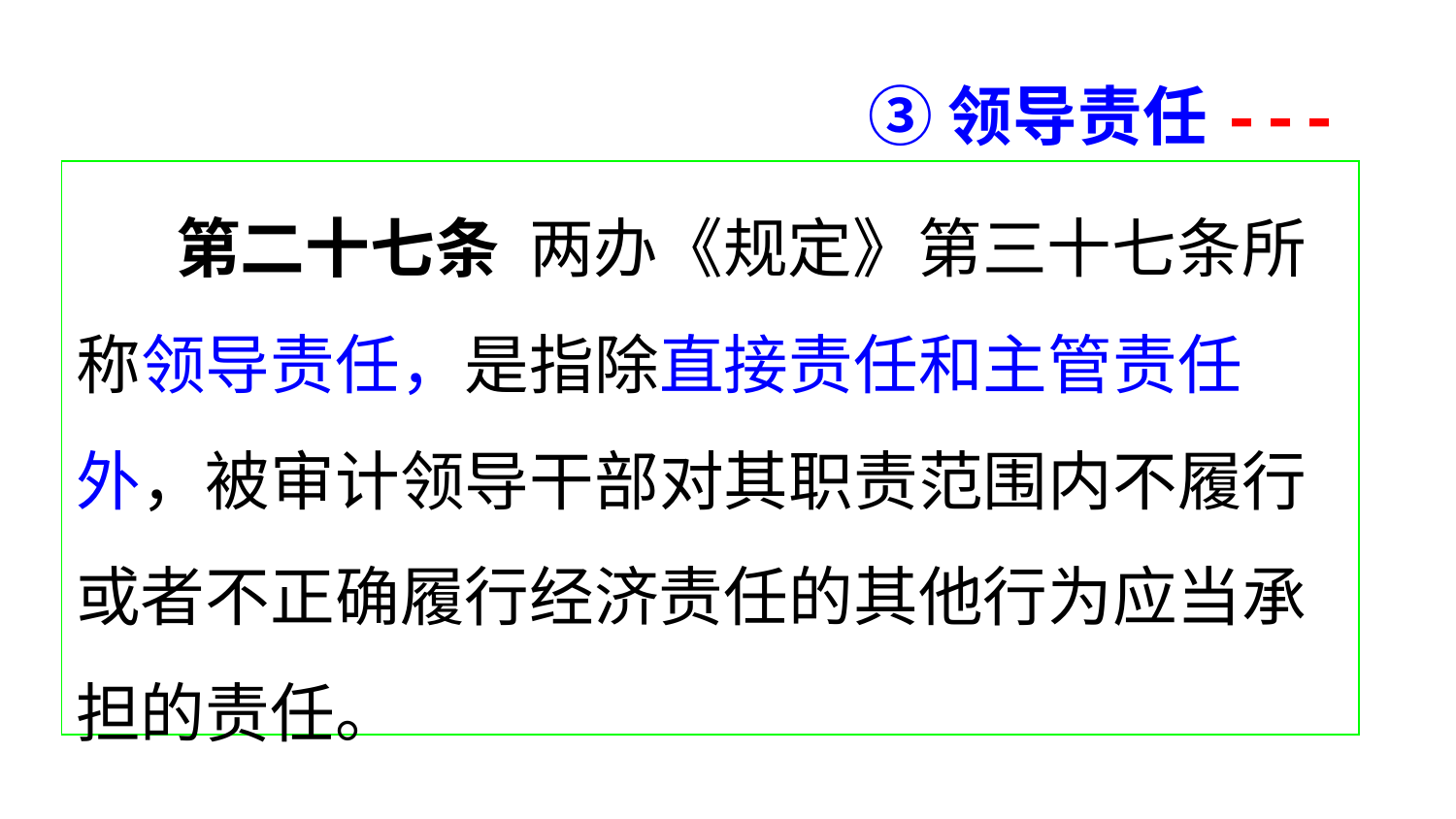

③领导责任---
第二十七条  两办《规定》第三十七条所称领导责任，是指除直接责任和主管责任外，被审计领导干部对其职责范围内不履行或者不正确履行经济责任的其他行为应当承担的责任。